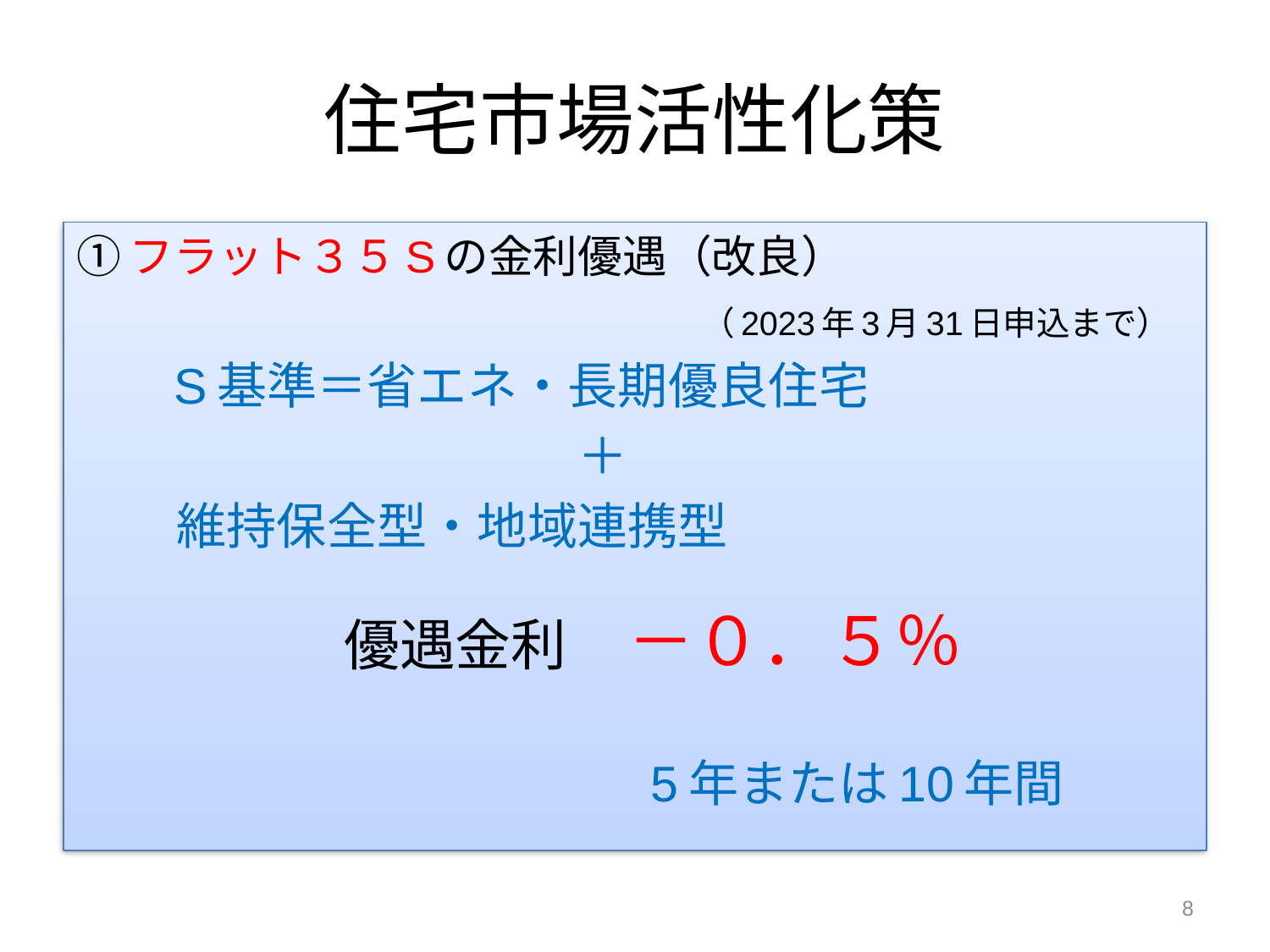

# 住宅市場活性化策
①フラット３５Sの金利優遇（改良）
　　　　　　　　　　　　　　　　（2023年3月31日申込まで）
　　S基準＝省エネ・長期優良住宅
　　　　　　　　　　＋
　　維持保全型・地域連携型

　　　　　　優遇金利　－０．５％

　　　　　　　　　　　　　　　　　5年または10年間

8